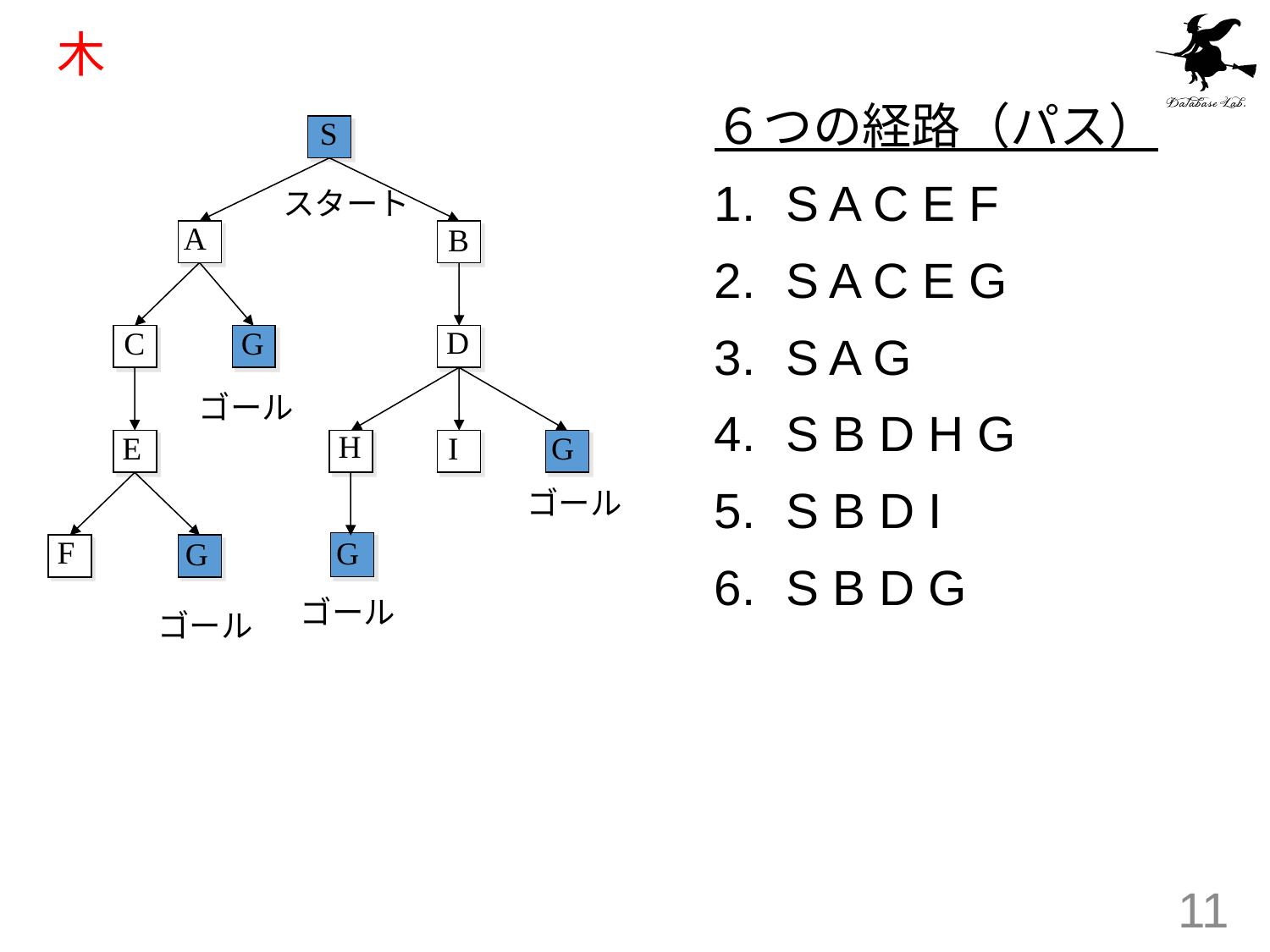

# 木
６つの経路（パス）
S A C E F
S A C E G
S A G
S B D H G
S B D I
S B D G

S

A

B

D

C

G

H

E

I

G

F

G

G

スタート
ゴール
ゴール
ゴール
ゴール
11